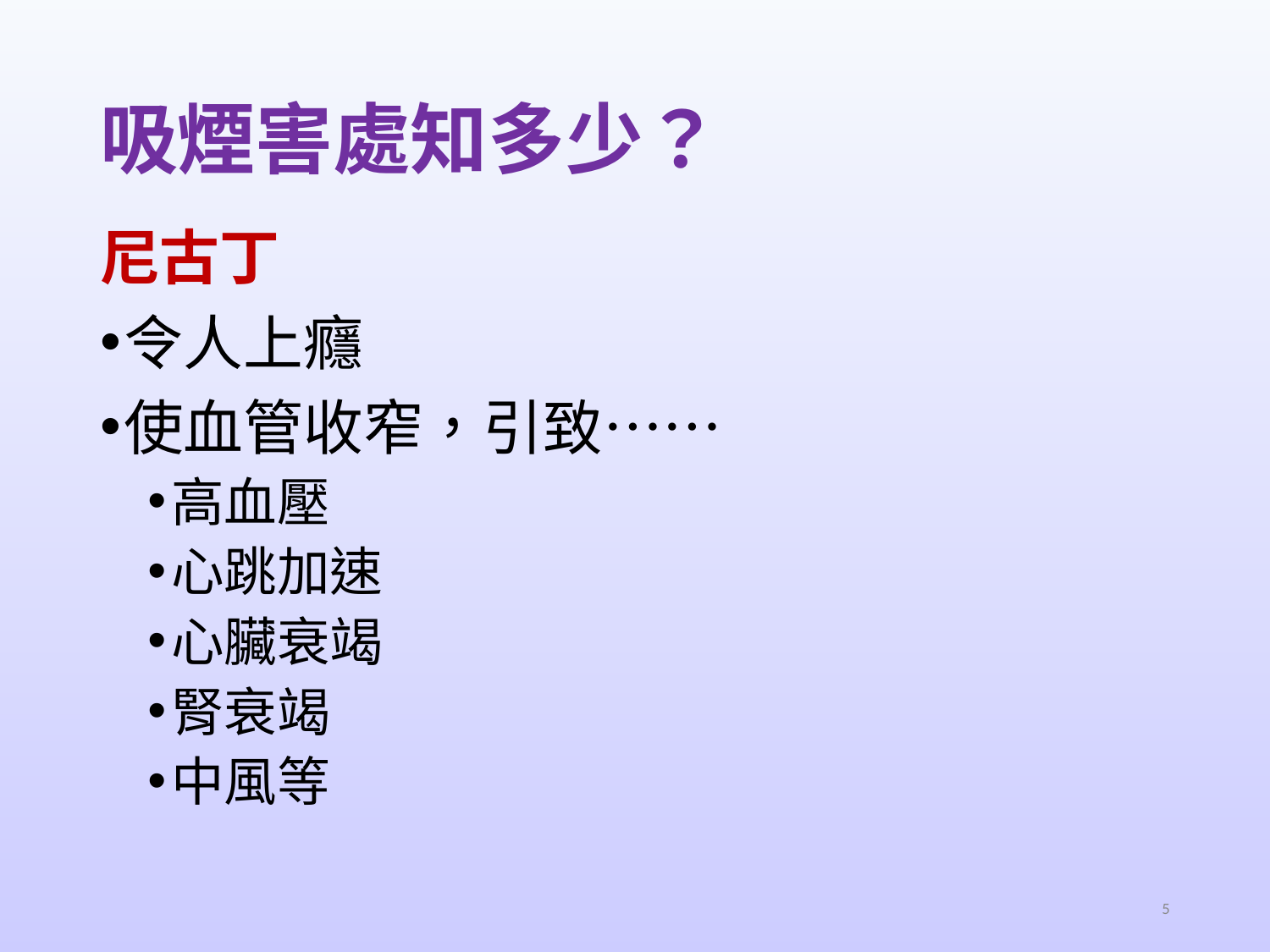

# 吸煙害處知多少？
尼古丁
令人上癮
使血管收窄，引致……
高血壓
心跳加速
心臟衰竭
腎衰竭
中風等
5